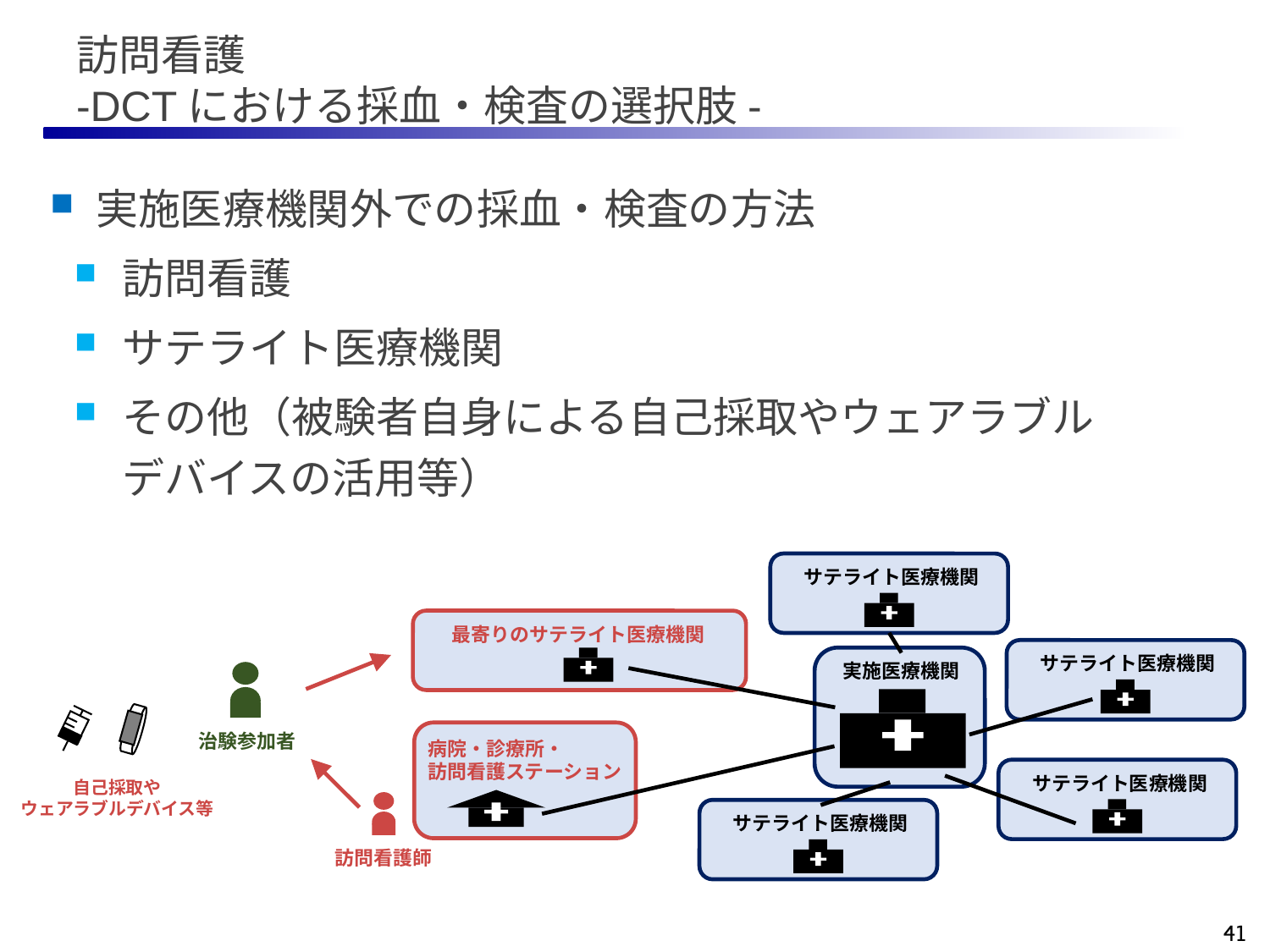

# 訪問看護 -DCTにおける採血・検査の選択肢-
実施医療機関外での採血・検査の方法
訪問看護
サテライト医療機関
その他（被験者自身による自己採取やウェアラブル
デバイスの活用等）

サテライト医療機関

最寄りのサテライト医療機関

サテライト医療機関

実施医療機関

治験参加者
病院・診療所・
訪問看護ステーション

サテライト医療機関

サテライト医療機関

訪問看護師

自己採取や
ウェアラブルデバイス等
41